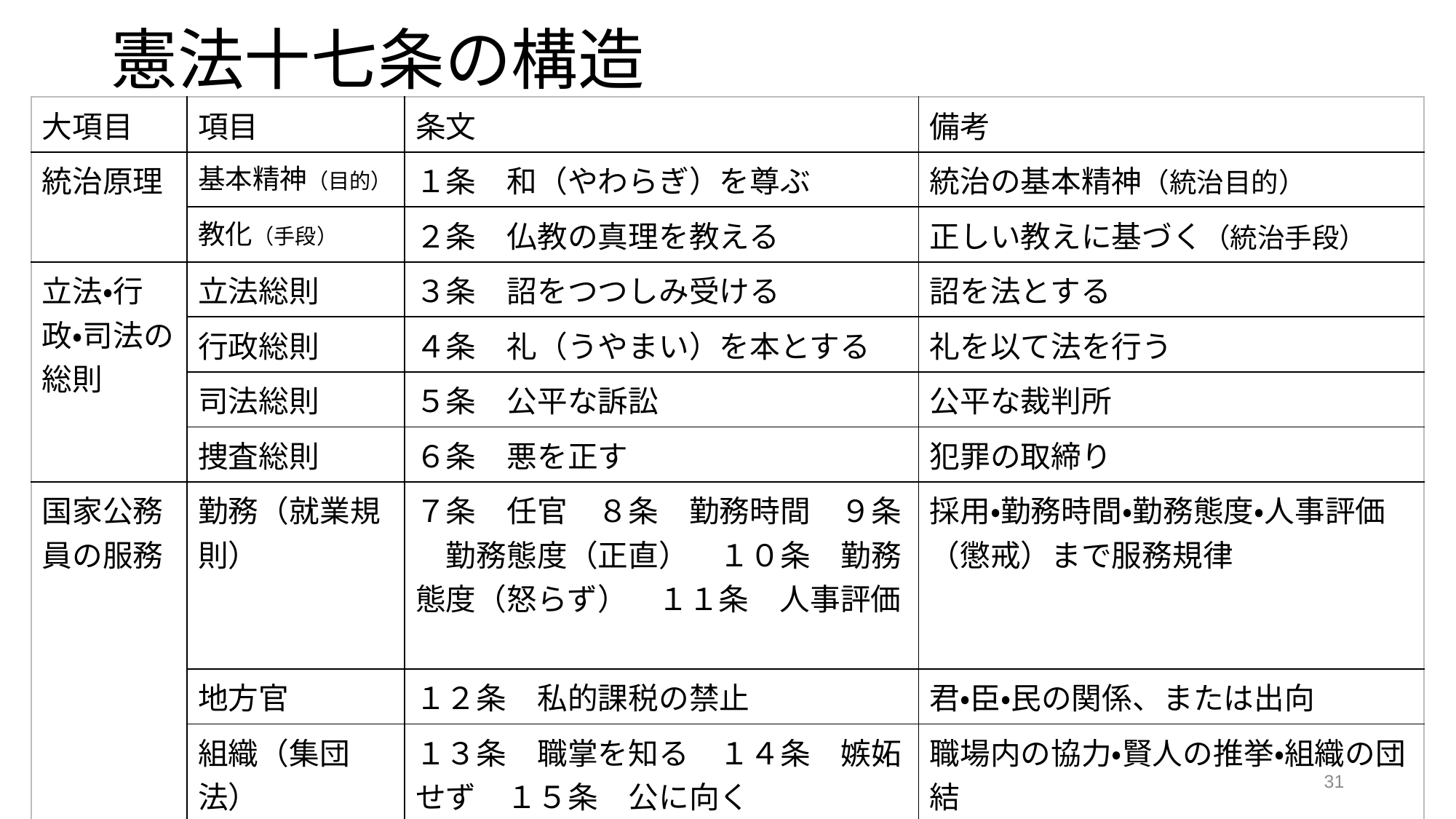

# 憲法十七条の構造
| 大項目 | 項目 | 条文 | 備考 |
| --- | --- | --- | --- |
| 統治原理 | 基本精神（目的） | １条　和（やわらぎ）を尊ぶ | 統治の基本精神（統治目的） |
|  | 教化（手段） | ２条　仏教の真理を教える | 正しい教えに基づく（統治手段） |
| 立法・行政・司法の総則 | 立法総則 | ３条　詔をつつしみ受ける | 詔を法とする |
|  | 行政総則 | ４条　礼（うやまい）を本とする | 礼を以て法を行う |
|  | 司法総則 | ５条　公平な訴訟 | 公平な裁判所 |
|  | 捜査総則 | ６条　悪を正す | 犯罪の取締り |
| 国家公務員の服務 | 勤務（就業規則） | ７条　任官　８条　勤務時間　９条　勤務態度（正直）　１０条　勤務態度（怒らず）　１１条　人事評価 | 採用・勤務時間・勤務態度・人事評価（懲戒）まで服務規律 |
|  | 地方官 | １２条　私的課税の禁止 | 君・臣・民の関係、または出向 |
|  | 組織（集団法） | １３条　職掌を知る　１４条　嫉妬せず　１５条　公に向く | 職場内の協力・賢人の推挙・組織の団結 |
| 租税 | 租税 | １６条　民生の配慮 | 生業を害さぬ範囲の課税 |
| 重大事項 | 重大事項 | １７条　大事の衆議 | 大事（改正や緊急事態等）を衆議 |
31